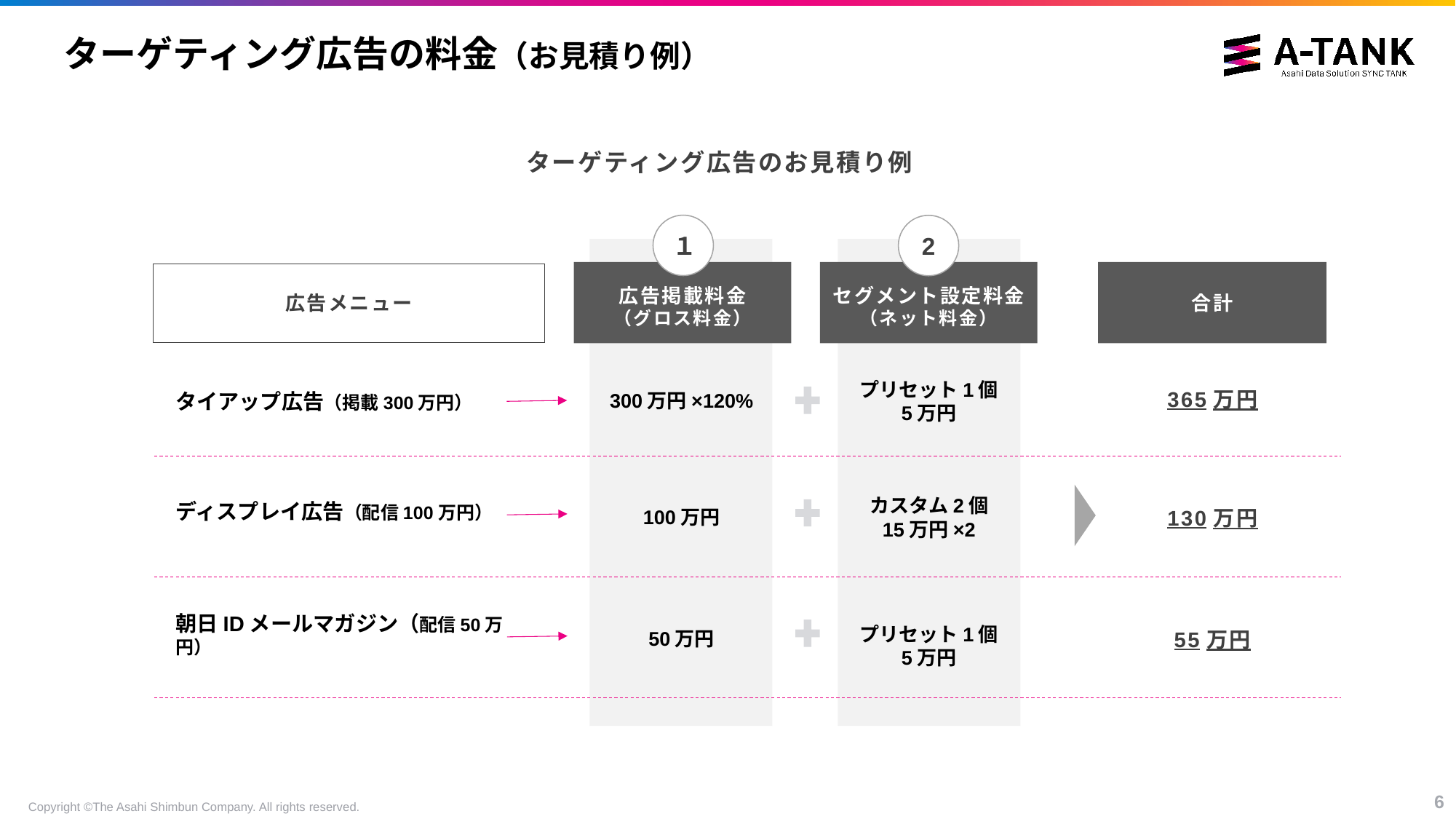

# ターゲティング広告の料金（お見積り例）
ターゲティング広告のお見積り例
１
2

広告掲載料金
（グロス料金）
セグメント設定料金
（ネット料金）
合計
広告メニュー
タイアップ広告（掲載300万円）
365万円
プリセット1個
5万円

300万円×120%
ディスプレイ広告（配信100万円）
130万円
カスタム2個
15万円×2

100万円

朝日IDメールマガジン（配信50万円）
55万円
プリセット1個
5万円

50万円
6